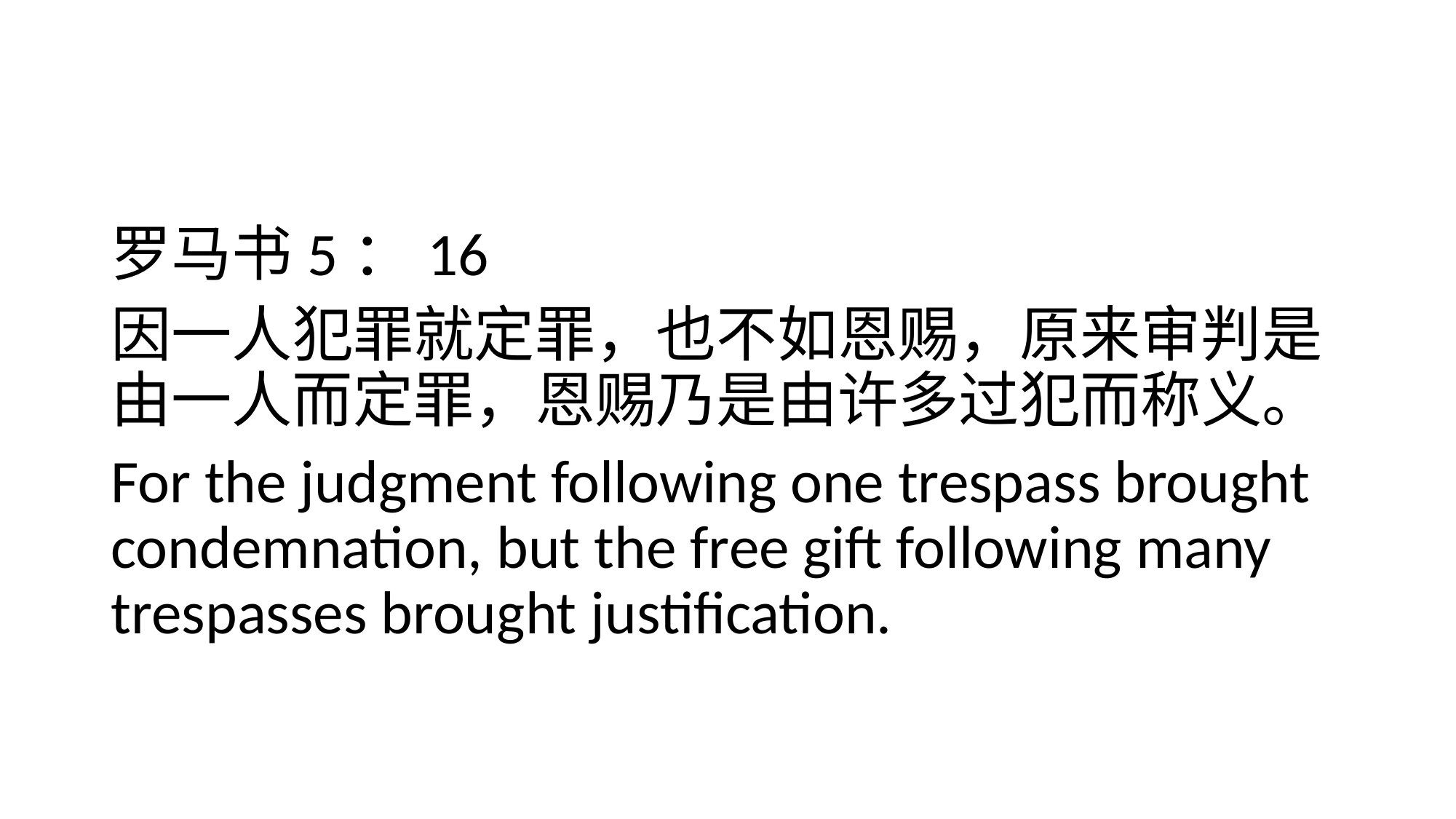

#
罗马书5：16
因一人犯罪就定罪，也不如恩赐，原来审判是由一人而定罪，恩赐乃是由许多过犯而称义。
For the judgment following one trespass brought condemnation, but the free gift following many trespasses brought justification.